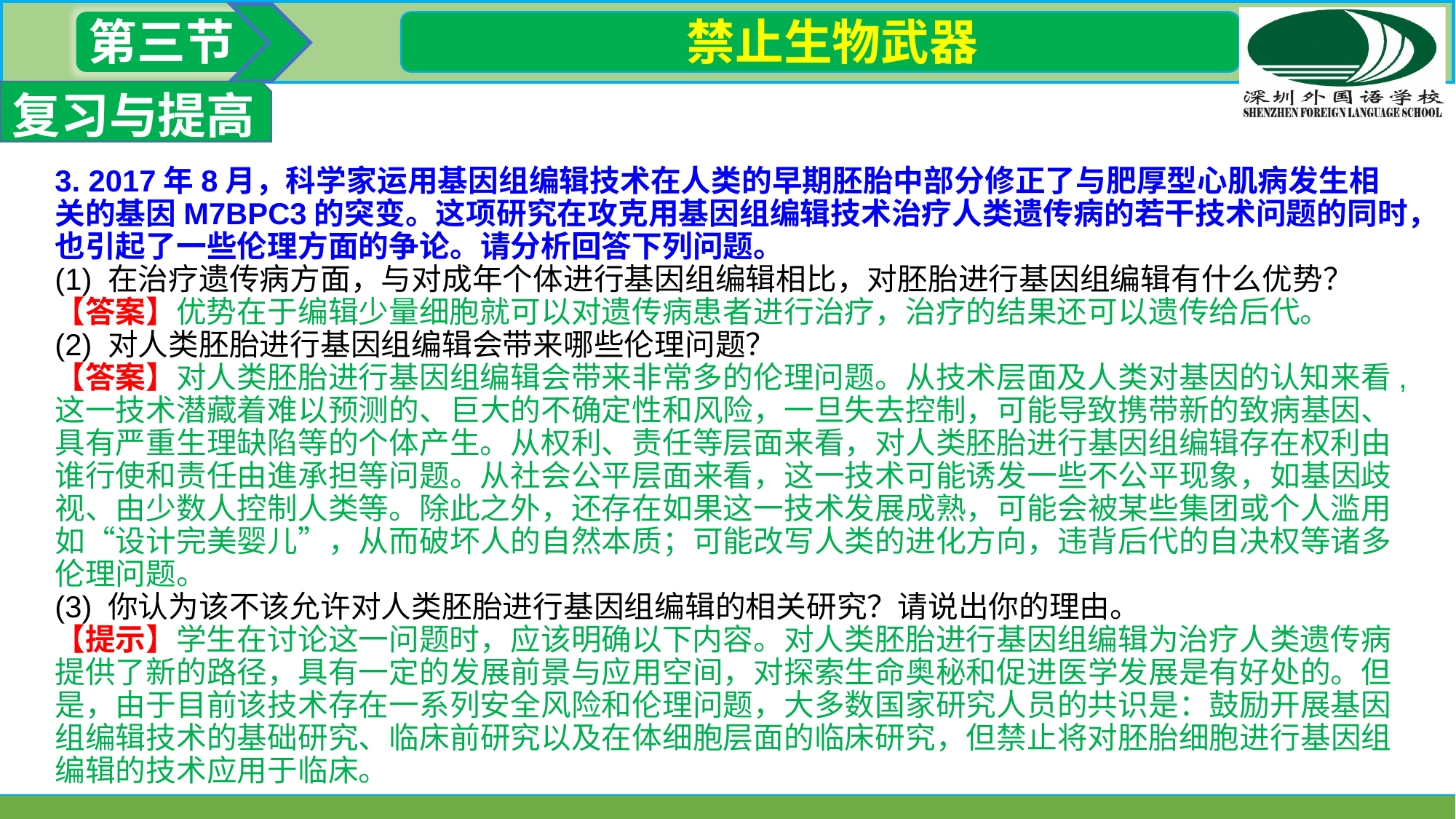

第三节
     禁止生物武器
复习与提高
3. 2017年8月，科学家运用基因组编辑技术在人类的早期胚胎中部分修正了与肥厚型心肌病发生相关的基因M7BPC3的突变。这项研究在攻克用基因组编辑技术治疗人类遗传病的若干技术问题的同时，也引起了一些伦理方面的争论。请分析回答下列问题。
(1) 在治疗遗传病方面，与对成年个体进行基因组编辑相比，对胚胎进行基因组编辑有什么优势？
【答案】优势在于编辑少量细胞就可以对遗传病患者进行治疗，治疗的结果还可以遗传给后代。
(2) 对人类胚胎进行基因组编辑会带来哪些伦理问题？
【答案】对人类胚胎进行基因组编辑会带来非常多的伦理问题。从技术层面及人类对基因的认知来看,这一技术潜藏着难以预测的、巨大的不确定性和风险，一旦失去控制，可能导致携带新的致病基因、具有严重生理缺陷等的个体产生。从权利、责任等层面来看，对人类胚胎进行基因组编辑存在权利由谁行使和责任由進承担等问题。从社会公平层面来看，这一技术可能诱发一些不公平现象，如基因歧视、由少数人控制人类等。除此之外，还存在如果这一技术发展成熟，可能会被某些集团或个人滥用如“设计完美婴儿”，从而破坏人的自然本质；可能改写人类的进化方向，违背后代的自决权等诸多伦理问题。
(3) 你认为该不该允许对人类胚胎进行基因组编辑的相关研究？请说出你的理由。
【提示】学生在讨论这一问题时，应该明确以下内容。对人类胚胎进行基因组编辑为治疗人类遗传病提供了新的路径，具有一定的发展前景与应用空间，对探索生命奥秘和促进医学发展是有好处的。但是，由于目前该技术存在一系列安全风险和伦理问题，大多数国家研究人员的共识是：鼓励开展基因组编辑技术的基础研究、临床前研究以及在体细胞层面的临床研究，但禁止将对胚胎细胞进行基因组编辑的技术应用于临床。